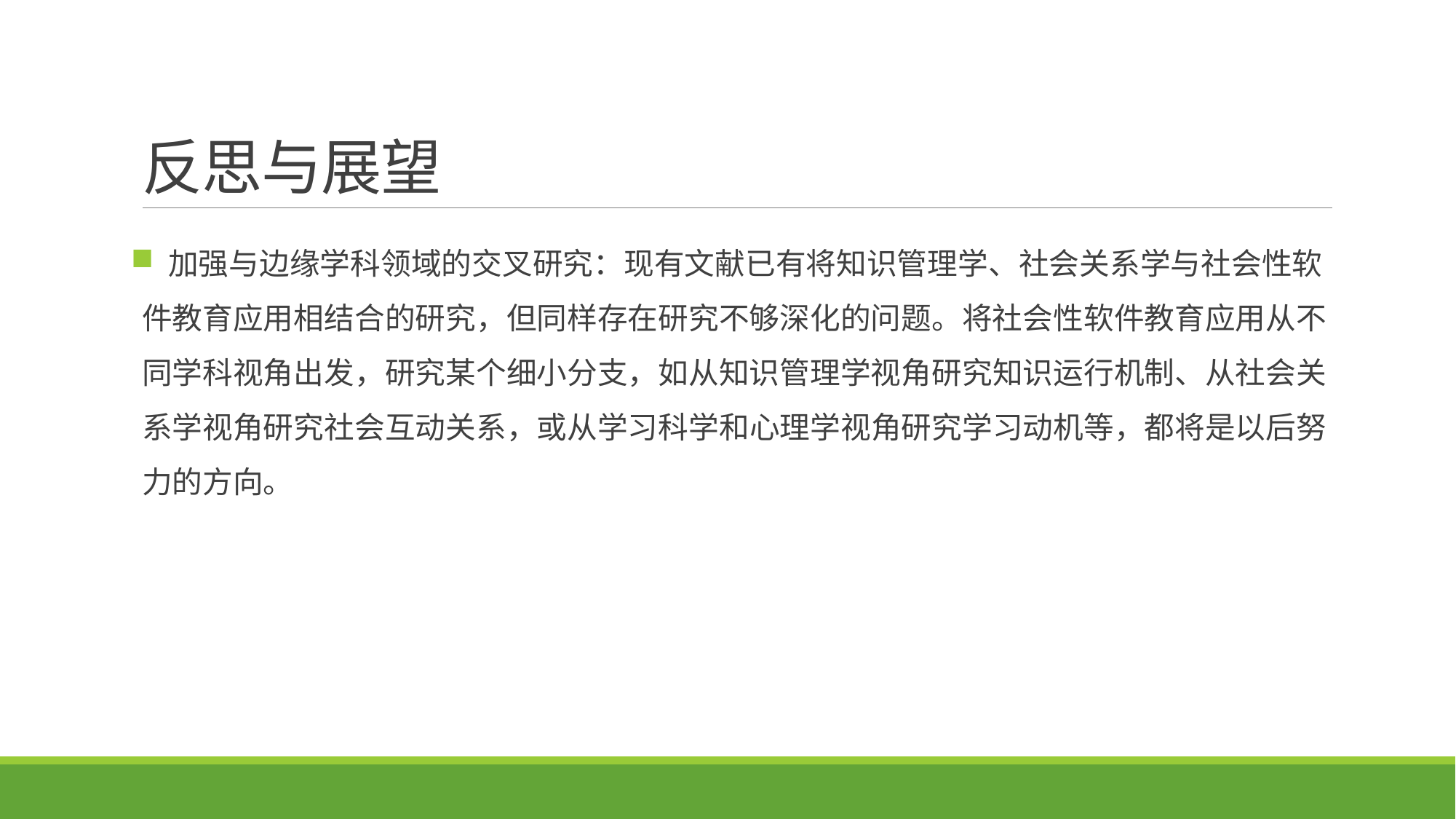

# 反思与展望
 加强与边缘学科领域的交叉研究：现有文献已有将知识管理学、社会关系学与社会性软件教育应用相结合的研究，但同样存在研究不够深化的问题。将社会性软件教育应用从不同学科视角出发，研究某个细小分支，如从知识管理学视角研究知识运行机制、从社会关系学视角研究社会互动关系，或从学习科学和心理学视角研究学习动机等，都将是以后努力的方向。